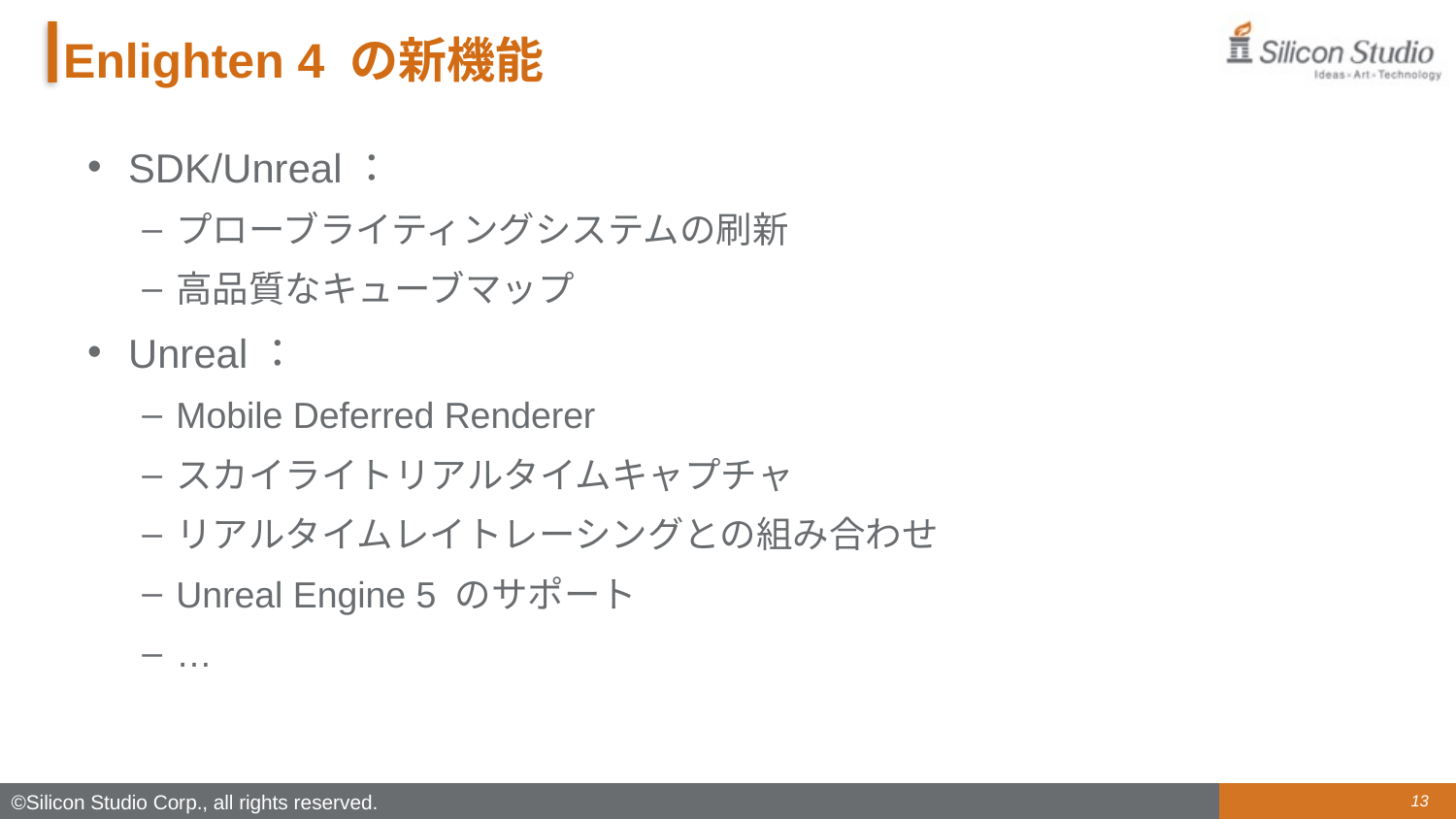

# Enlighten 4 の新機能
SDK/Unreal：
プローブライティングシステムの刷新
高品質なキューブマップ
Unreal：
Mobile Deferred Renderer
スカイライトリアルタイムキャプチャ
リアルタイムレイトレーシングとの組み合わせ
Unreal Engine 5 のサポート
…